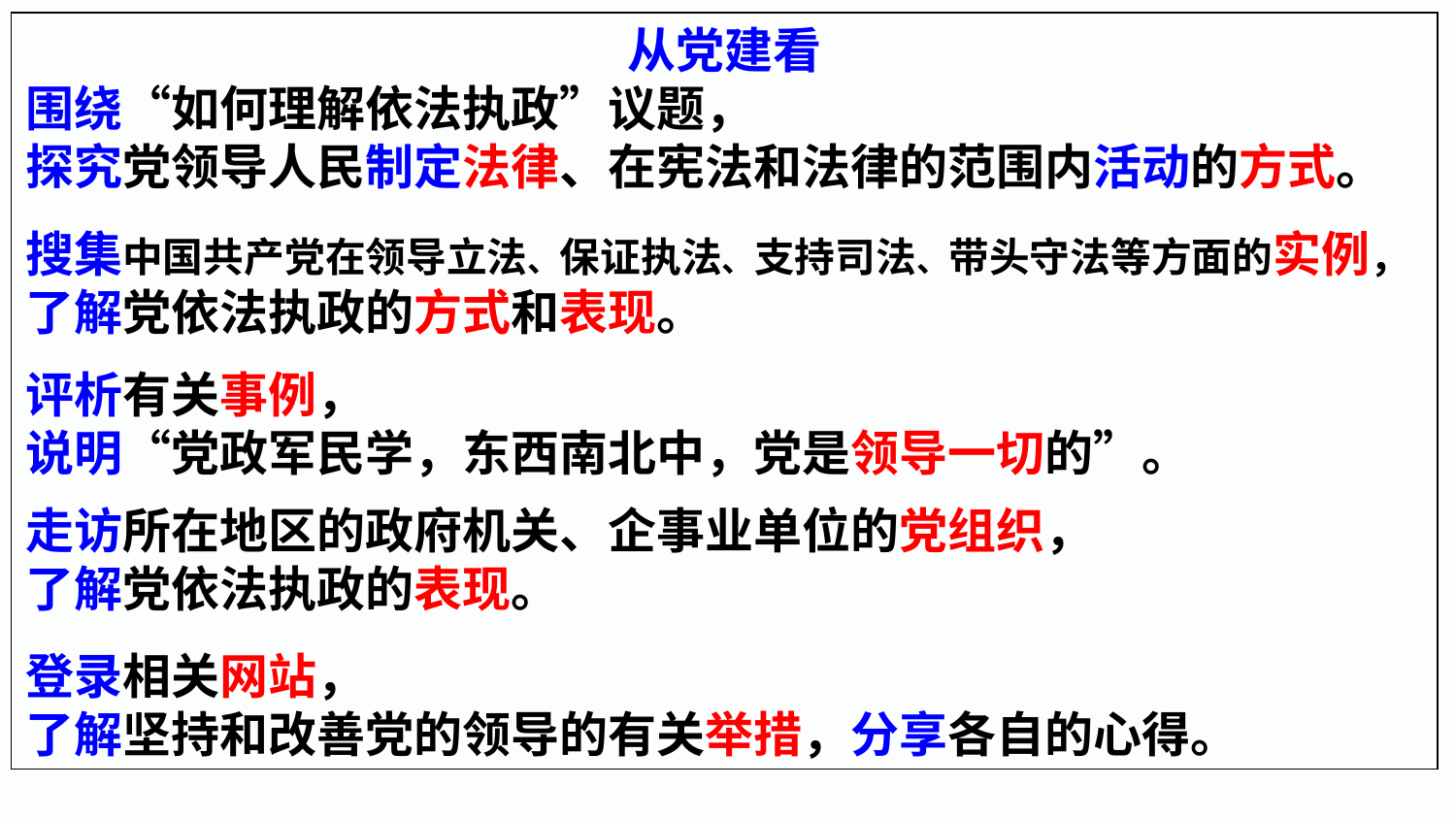

从党建看
围绕“如何理解依法执政”议题，
探究党领导人民制定法律、在宪法和法律的范围内活动的方式。

搜集中国共产党在领导立法、保证执法、支持司法、带头守法等方面的实例，
了解党依法执政的方式和表现。

评析有关事例，
说明“党政军民学，东西南北中，党是领导一切的”。

走访所在地区的政府机关、企事业单位的党组织，
了解党依法执政的表现。

登录相关网站，
了解坚持和改善党的领导的有关举措，分享各自的心得。